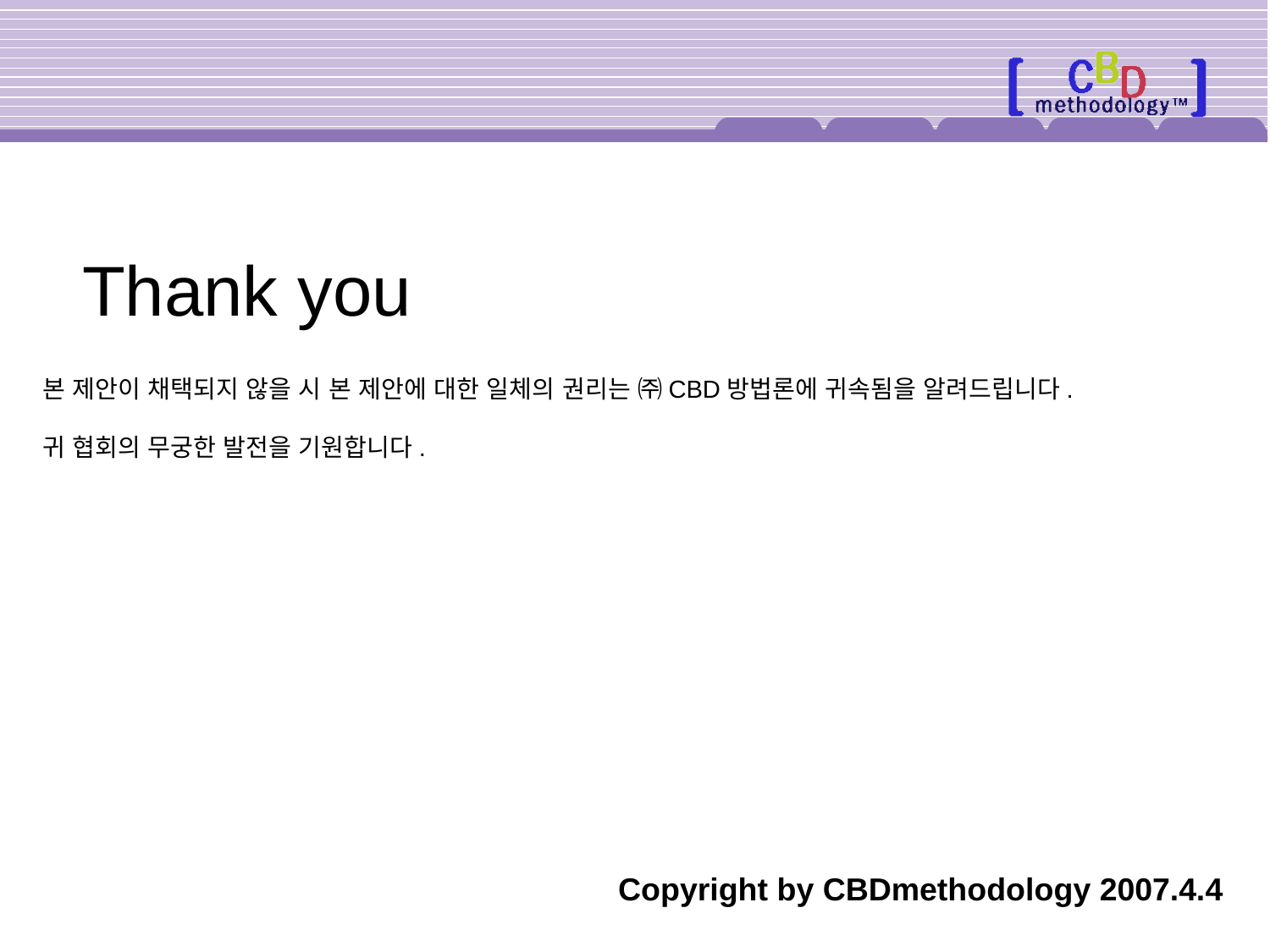

# Thank you
본 제안이 채택되지 않을 시 본 제안에 대한 일체의 권리는 ㈜CBD방법론에 귀속됨을 알려드립니다.

귀 협회의 무궁한 발전을 기원합니다.
Copyright by CBDmethodology 2007.4.4